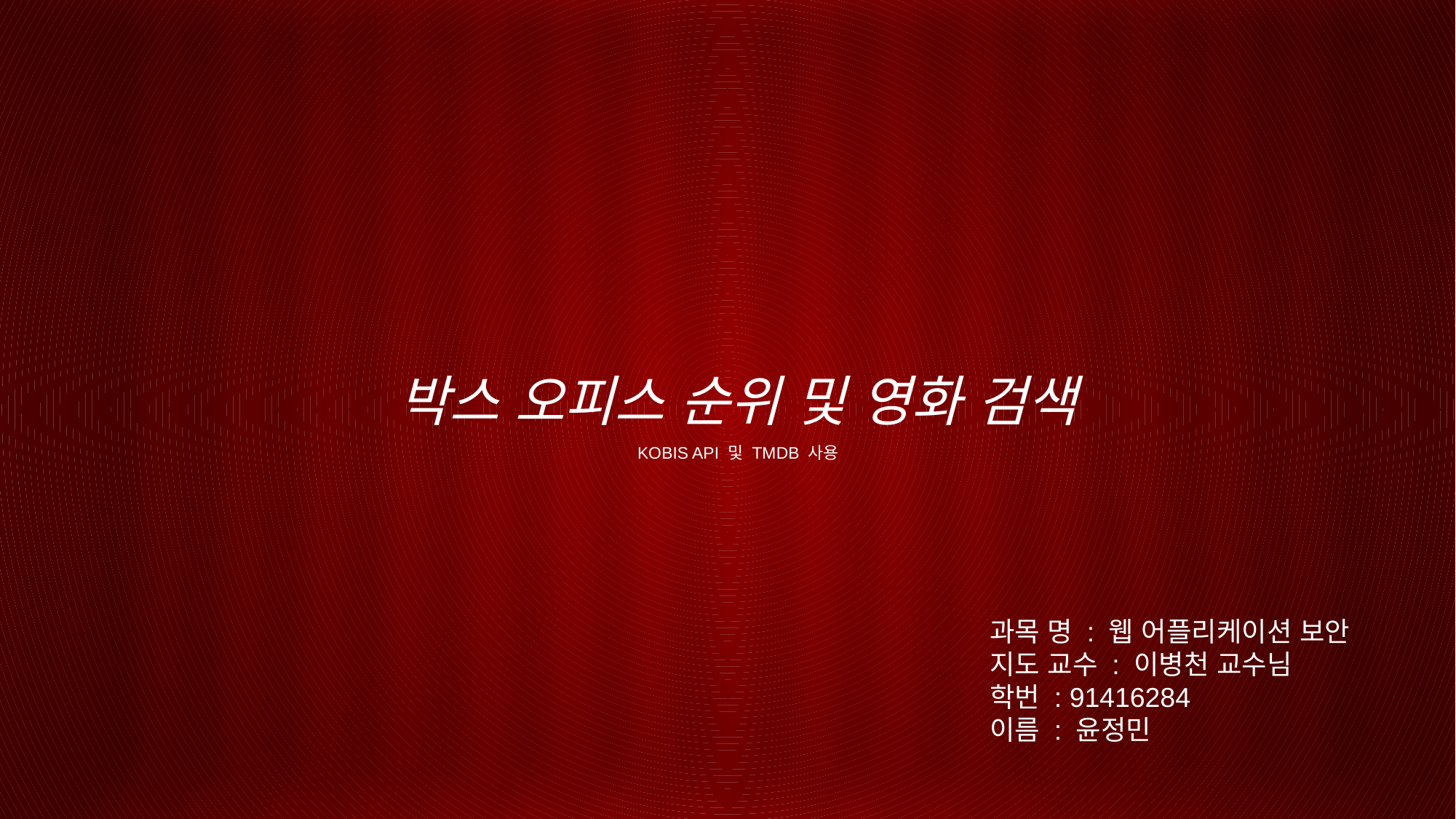

박스 오피스 순위 및 영화 검색
KOBIS API 및 TMDB 사용
과목 명 : 웹 어플리케이션 보안
지도 교수 : 이병천 교수님
학번 : 91416284
이름 : 윤정민